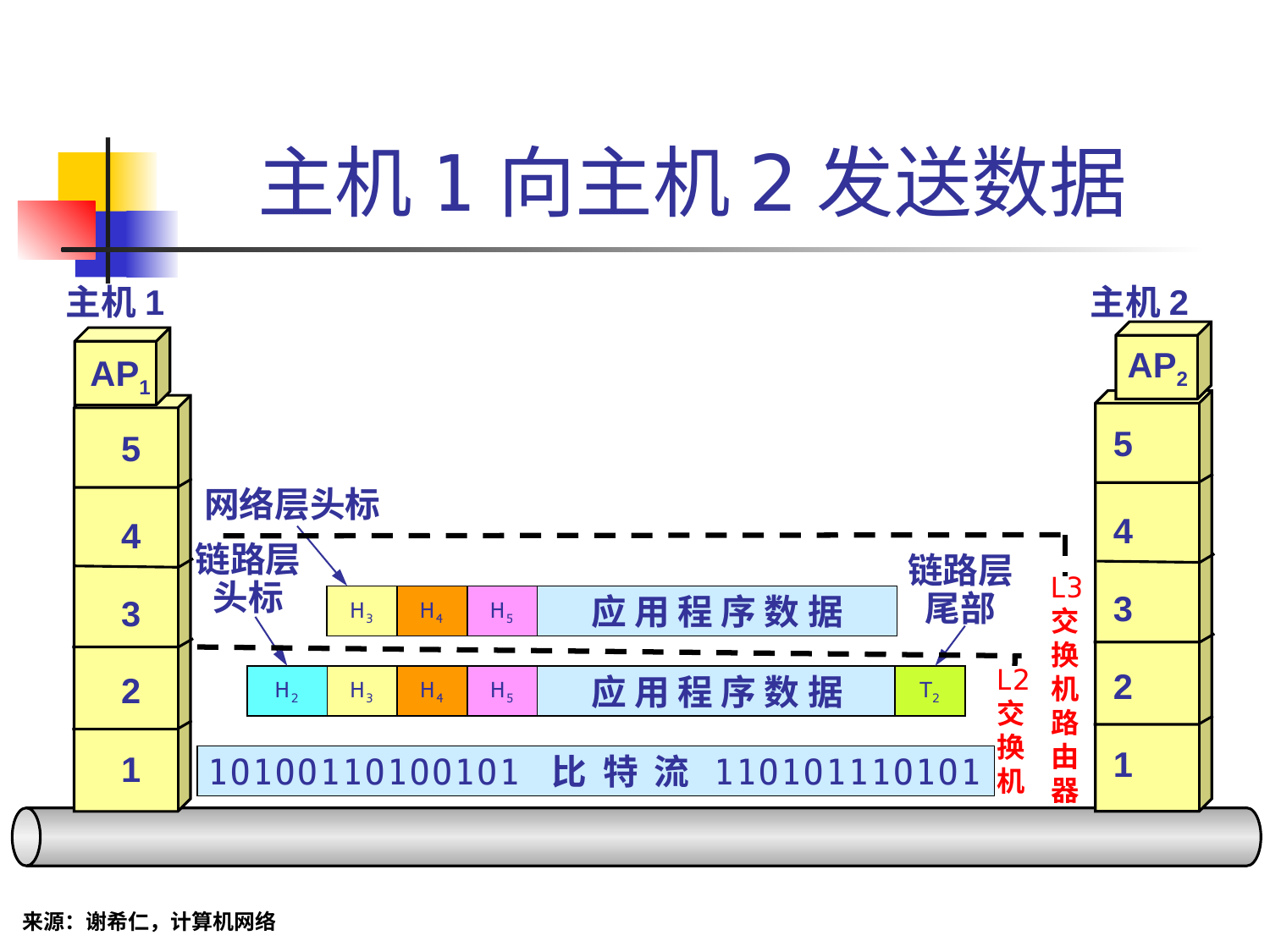

# 主机 1 向主机 2 发送数据

主机 1
主机 2

AP2
AP1

5
5

网络层头标

H3

4
4
链路层
头标

H2
链路层
尾部

T2

L3交换机路由器
3
3
H4
H5
应 用 程 序 数 据

L2交换机
2
2
H3
H4
H5
应 用 程 序 数 据

1
1
10100110100101  比  特  流  110101110101
来源：谢希仁，计算机网络